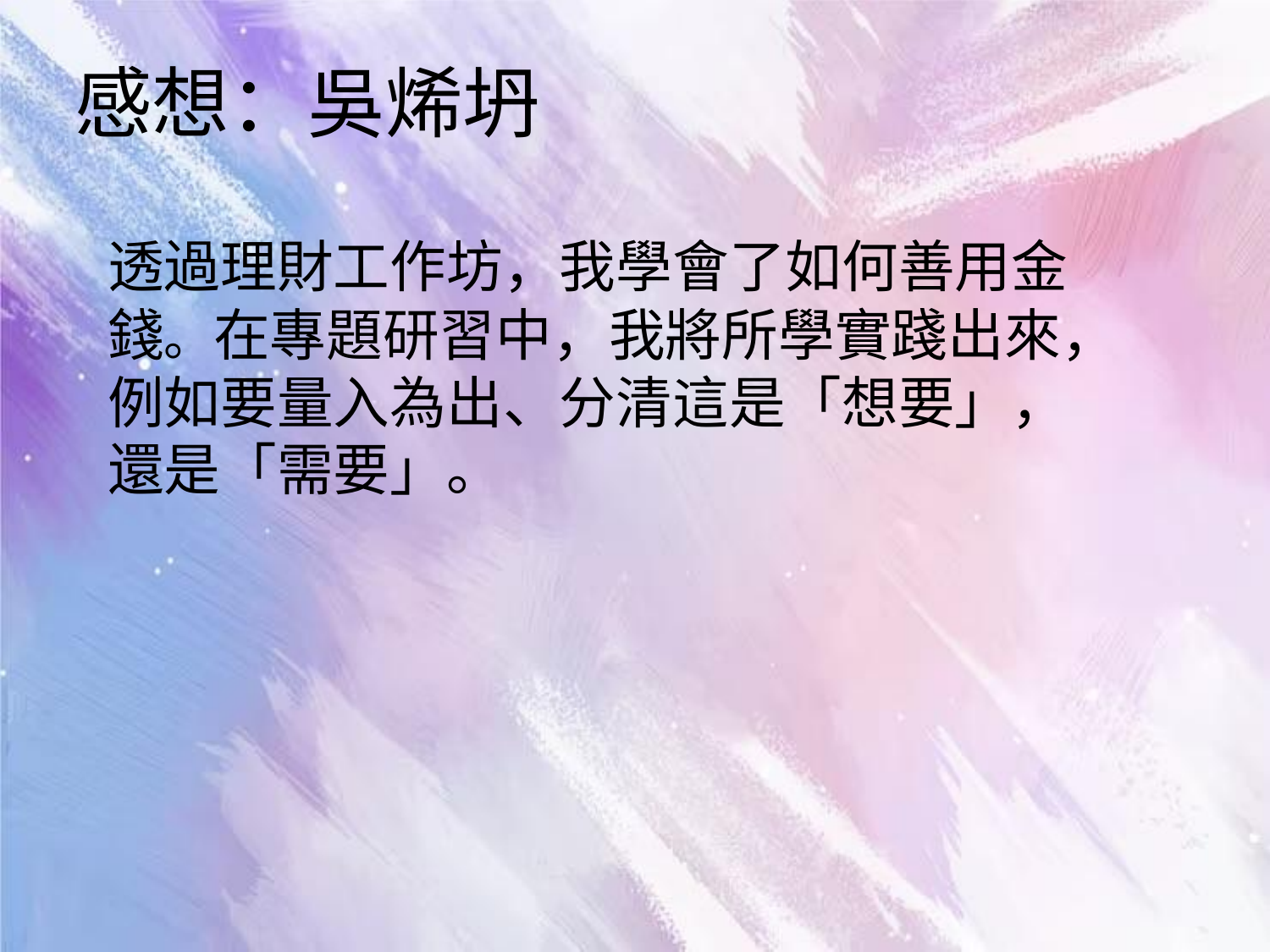

感想：吳烯坍

透過理財工作坊，我學會了如何善用金錢。在專題研習中，我將所學實踐出來，例如要量入為出、分清這是「想要」，還是「需要」。